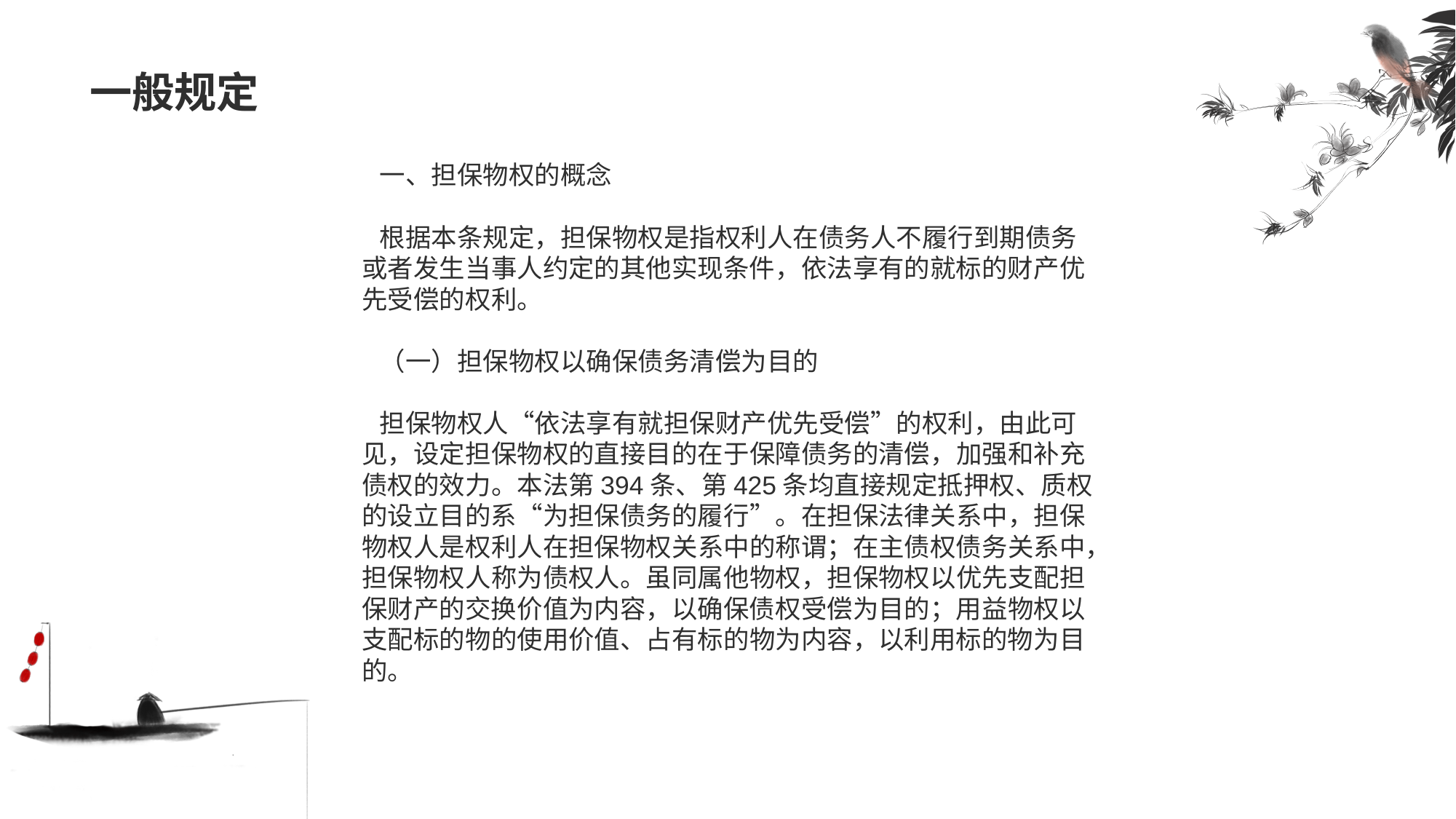

# 一般规定

  一、担保物权的概念

  根据本条规定，担保物权是指权利人在债务人不履行到期债务或者发生当事人约定的其他实现条件，依法享有的就标的财产优先受偿的权利。

  （一）担保物权以确保债务清偿为目的

  担保物权人“依法享有就担保财产优先受偿”的权利，由此可见，设定担保物权的直接目的在于保障债务的清偿，加强和补充债权的效力。本法第394条、第425条均直接规定抵押权、质权的设立目的系“为担保债务的履行”。在担保法律关系中，担保物权人是权利人在担保物权关系中的称谓；在主债权债务关系中，担保物权人称为债权人。虽同属他物权，担保物权以优先支配担保财产的交换价值为内容，以确保债权受偿为目的；用益物权以支配标的物的使用价值、占有标的物为内容，以利用标的物为目的。
11